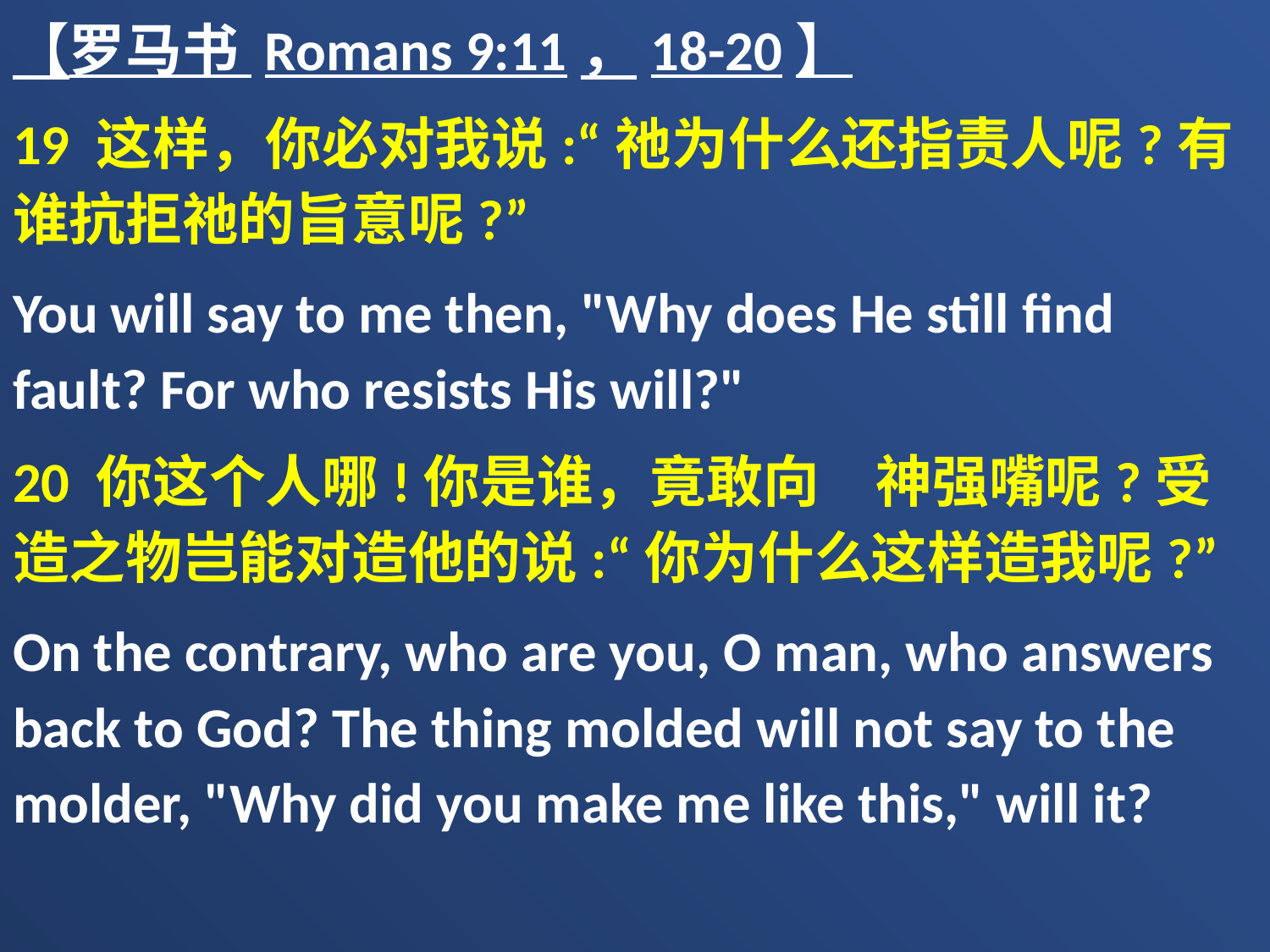

【罗马书 Romans 9:11，18-20】
19 这样，你必对我说:“祂为什么还指责人呢?有谁抗拒祂的旨意呢?”
You will say to me then, "Why does He still find fault? For who resists His will?"
20 你这个人哪!你是谁，竟敢向　神强嘴呢?受造之物岂能对造他的说:“你为什么这样造我呢?”
On the contrary, who are you, O man, who answers back to God? The thing molded will not say to the molder, "Why did you make me like this," will it?